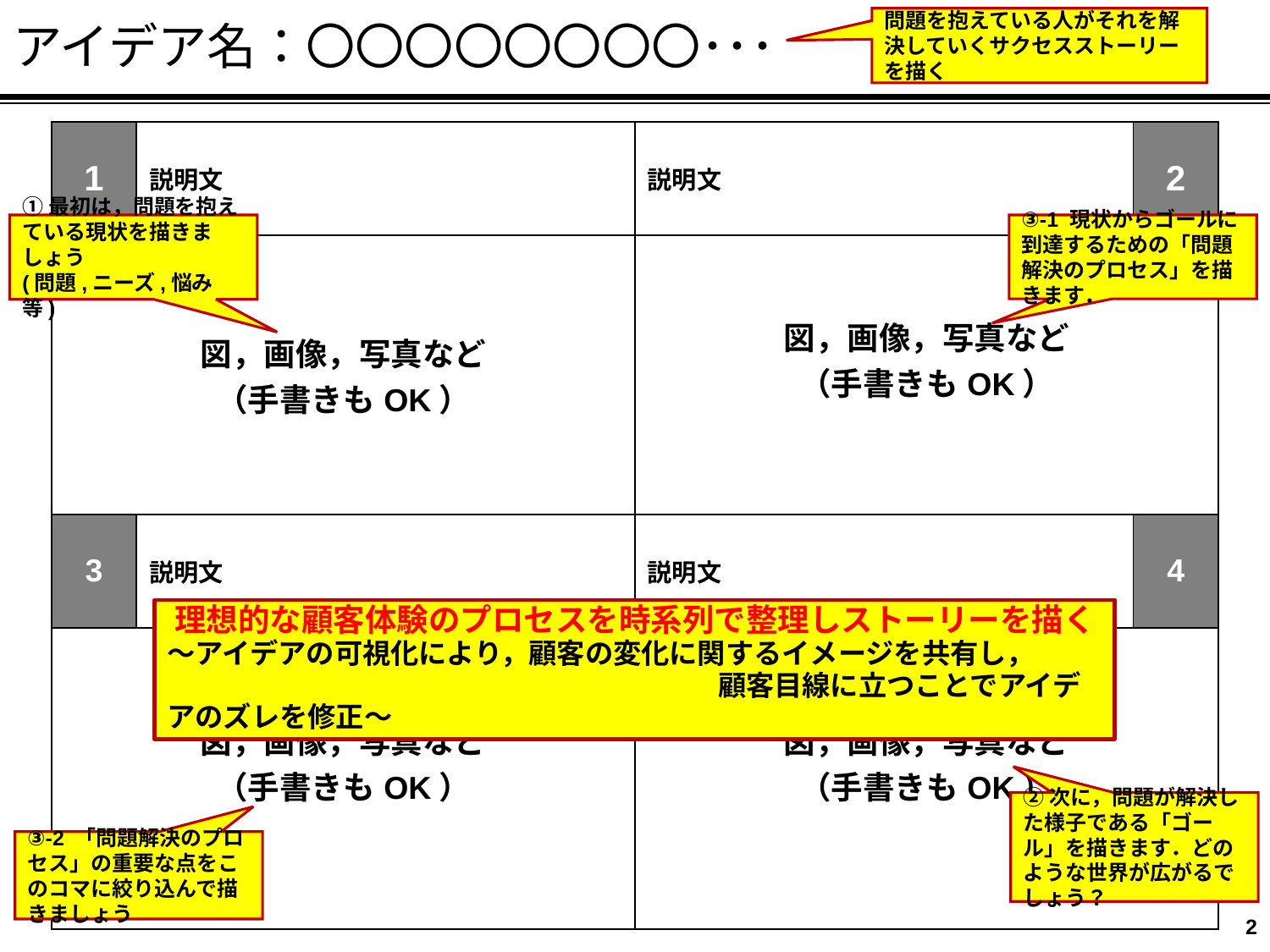

# アイデア名：〇〇〇〇〇〇〇〇･･･
問題を抱えている人がそれを解決していくサクセスストーリーを描く
| 1 | 説明文 | 説明文 | 2 |
| --- | --- | --- | --- |
| 図，画像，写真など （手書きもOK） |  | 図，画像，写真など （手書きもOK） |  |
| 3 | 説明文 | 説明文 | 4 |
| 図，画像，写真など （手書きもOK） |  | 図，画像，写真など （手書きもOK） |  |
③-1 現状からゴールに到達するための「問題解決のプロセス」を描きます．
①最初は，問題を抱えている現状を描きましょう
(問題,ニーズ,悩み等)
理想的な顧客体験のプロセスを時系列で整理しストーリーを描く
～アイデアの可視化により，顧客の変化に関するイメージを共有し，
　　　　　　　　　　　　　　　　　　       顧客目線に立つことでアイデアのズレを修正～
②次に，問題が解決した様子である「ゴール」を描きます．どのような世界が広がるでしょう？
③-2 「問題解決のプロセス」の重要な点をこのコマに絞り込んで描きましょう
2